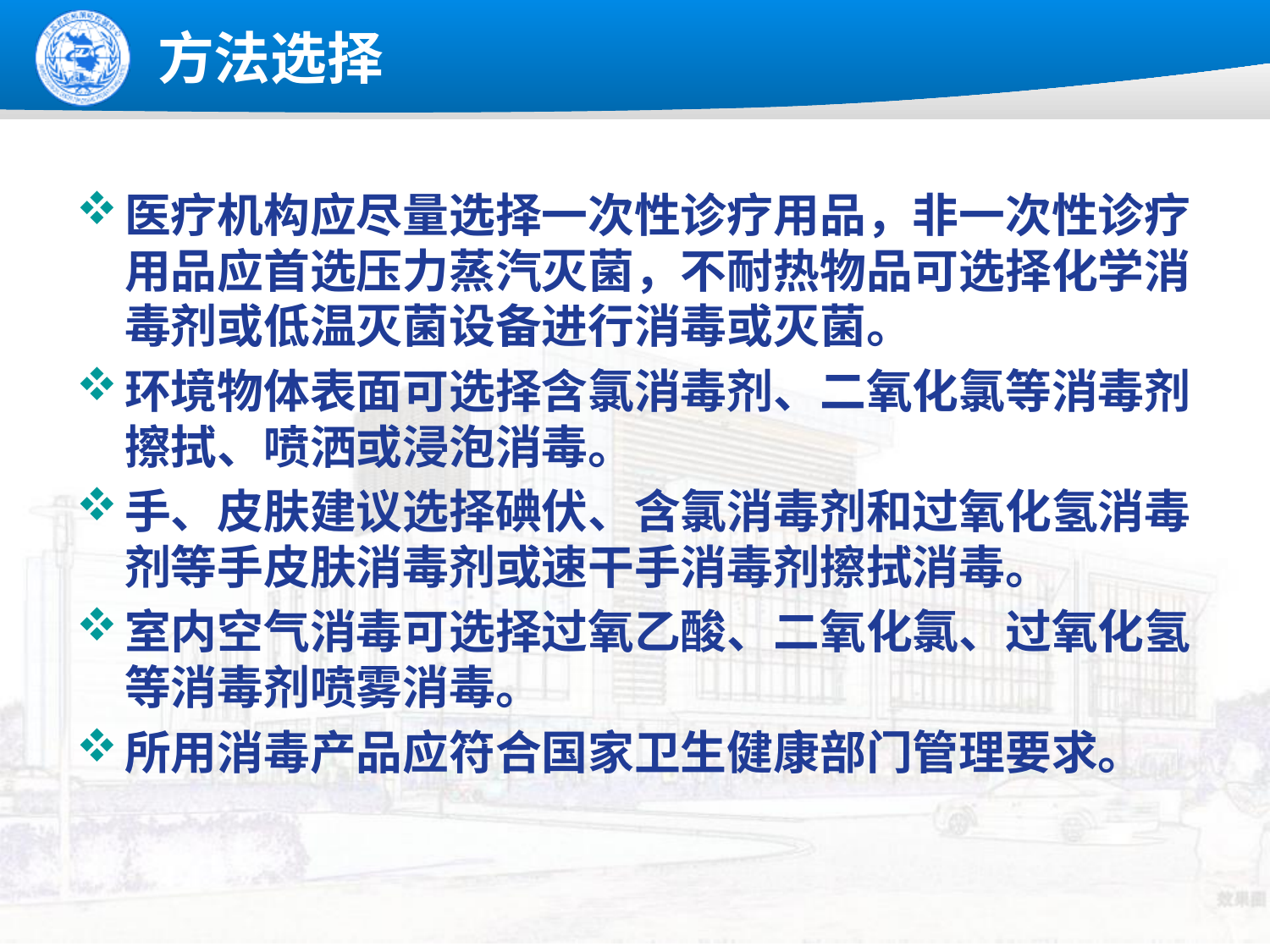

# 方法选择
医疗机构应尽量选择一次性诊疗用品，非一次性诊疗用品应首选压力蒸汽灭菌，不耐热物品可选择化学消毒剂或低温灭菌设备进行消毒或灭菌。
环境物体表面可选择含氯消毒剂、二氧化氯等消毒剂擦拭、喷洒或浸泡消毒。
手、皮肤建议选择碘伏、含氯消毒剂和过氧化氢消毒剂等手皮肤消毒剂或速干手消毒剂擦拭消毒。
室内空气消毒可选择过氧乙酸、二氧化氯、过氧化氢等消毒剂喷雾消毒。
所用消毒产品应符合国家卫生健康部门管理要求。